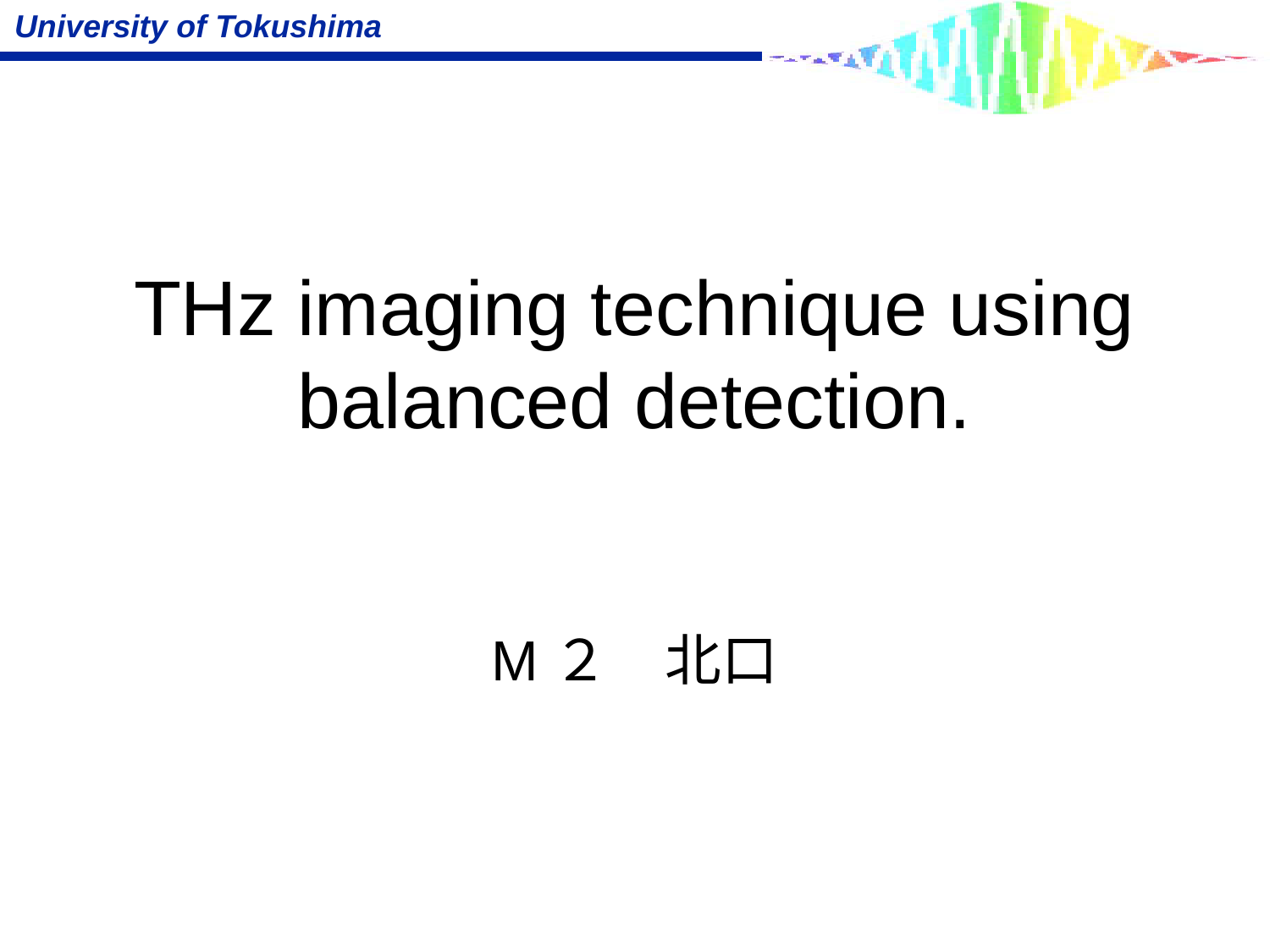

# THz imaging technique using balanced detection.

M２　北口